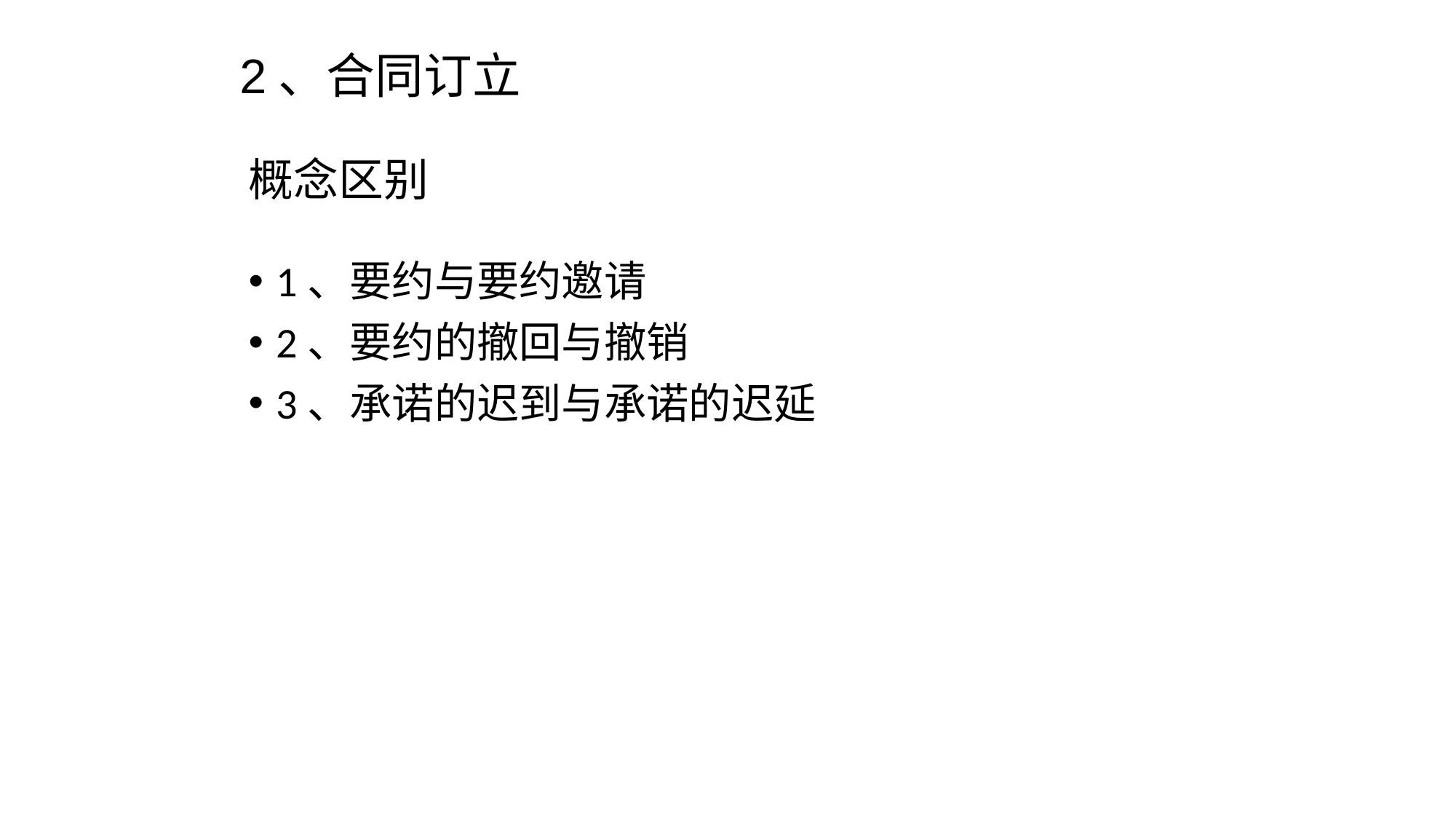

2、合同订立
# 概念区别
1、要约与要约邀请
2、要约的撤回与撤销
3、承诺的迟到与承诺的迟延